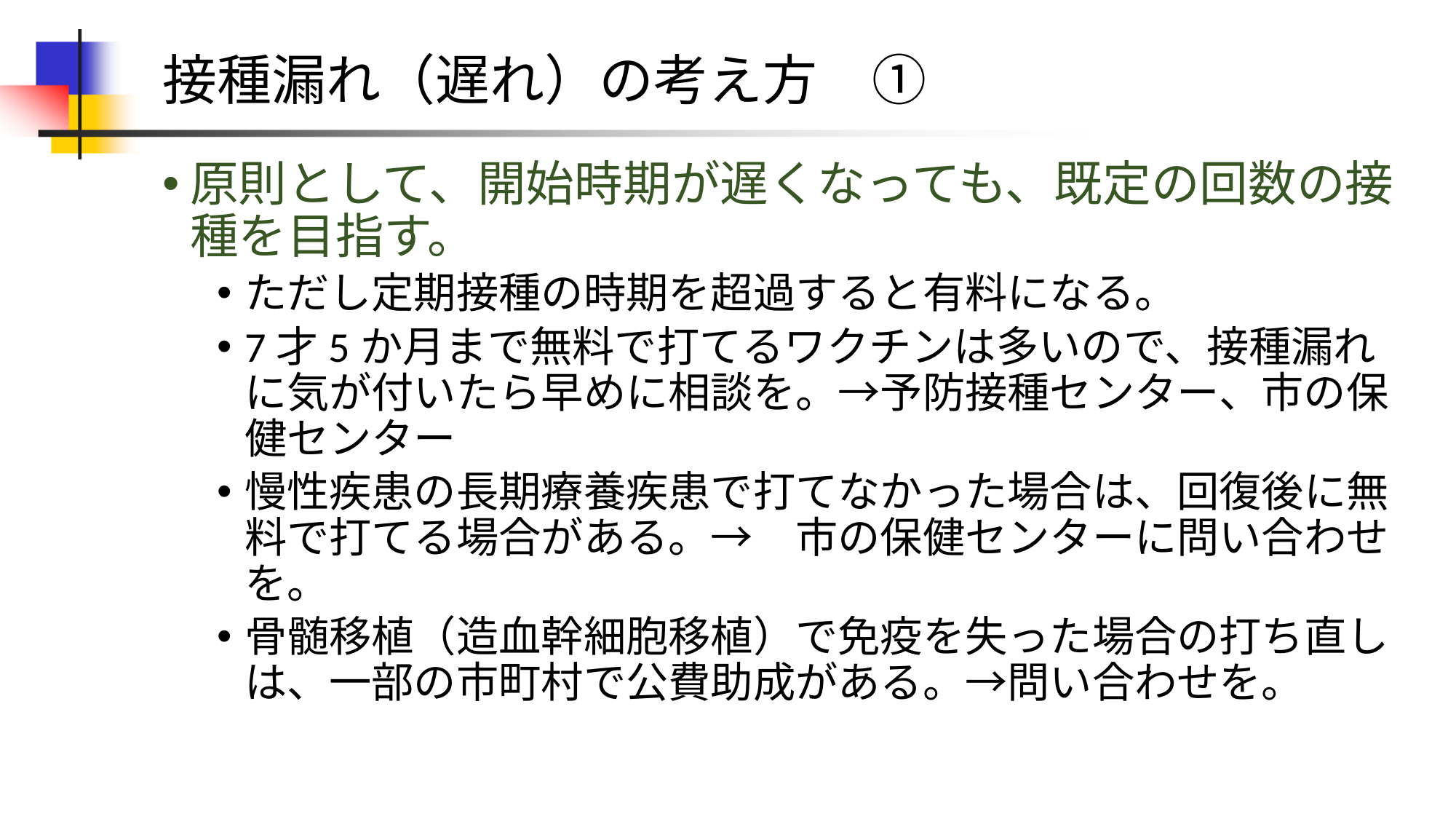

# 接種漏れ（遅れ）の考え方　①
原則として、開始時期が遅くなっても、既定の回数の接種を目指す。
ただし定期接種の時期を超過すると有料になる。
7才5か月まで無料で打てるワクチンは多いので、接種漏れに気が付いたら早めに相談を。→予防接種センター、市の保健センター
慢性疾患の長期療養疾患で打てなかった場合は、回復後に無料で打てる場合がある。→　市の保健センターに問い合わせを。
骨髄移植（造血幹細胞移植）で免疫を失った場合の打ち直しは、一部の市町村で公費助成がある。→問い合わせを。